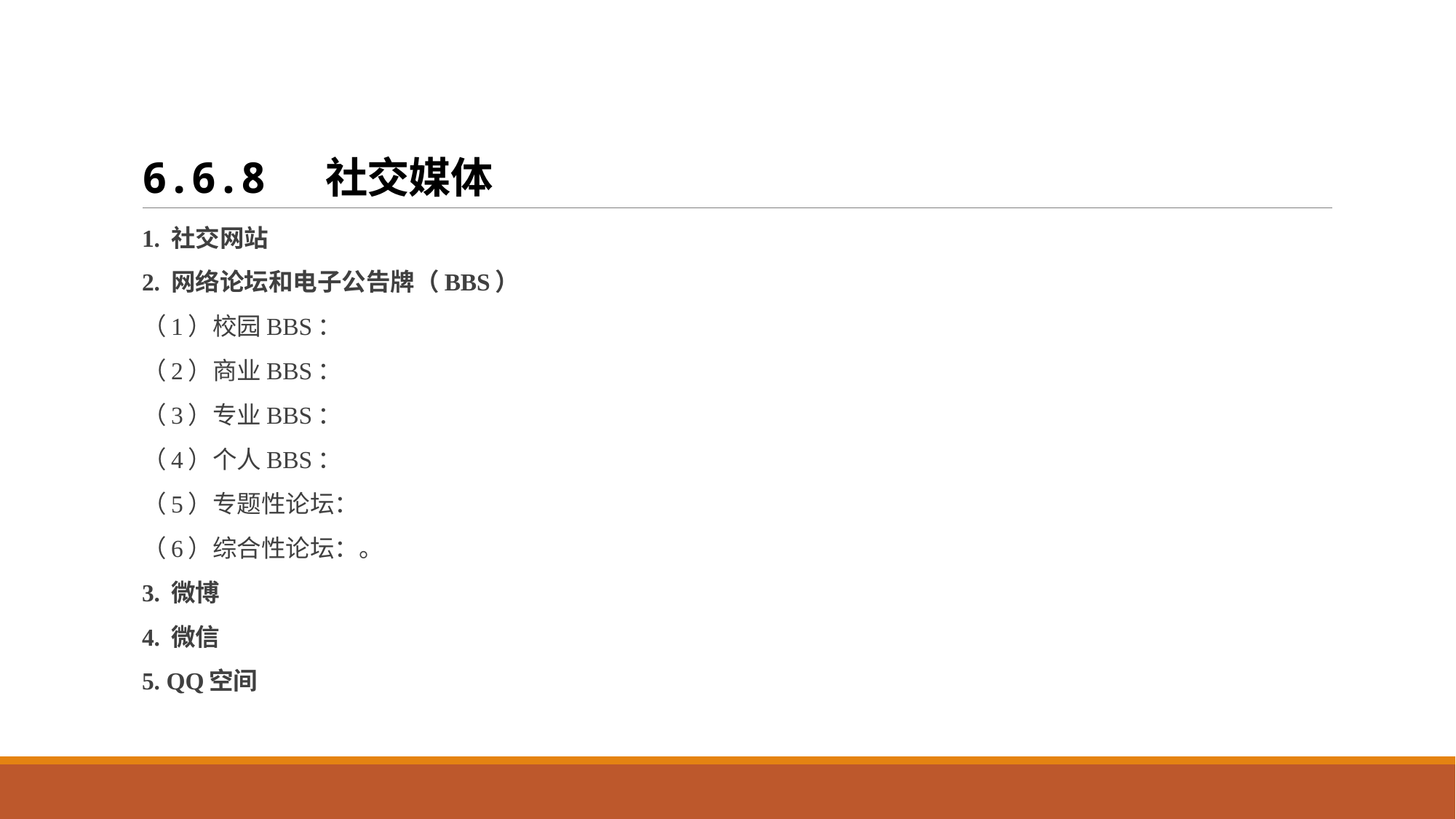

# 6.6.8  社交媒体
1. 社交网站
2. 网络论坛和电子公告牌（BBS）
（1）校园BBS：
（2）商业BBS：
（3）专业BBS：
（4）个人BBS：
（5）专题性论坛：
（6）综合性论坛：。
3. 微博
4. 微信
5. QQ空间